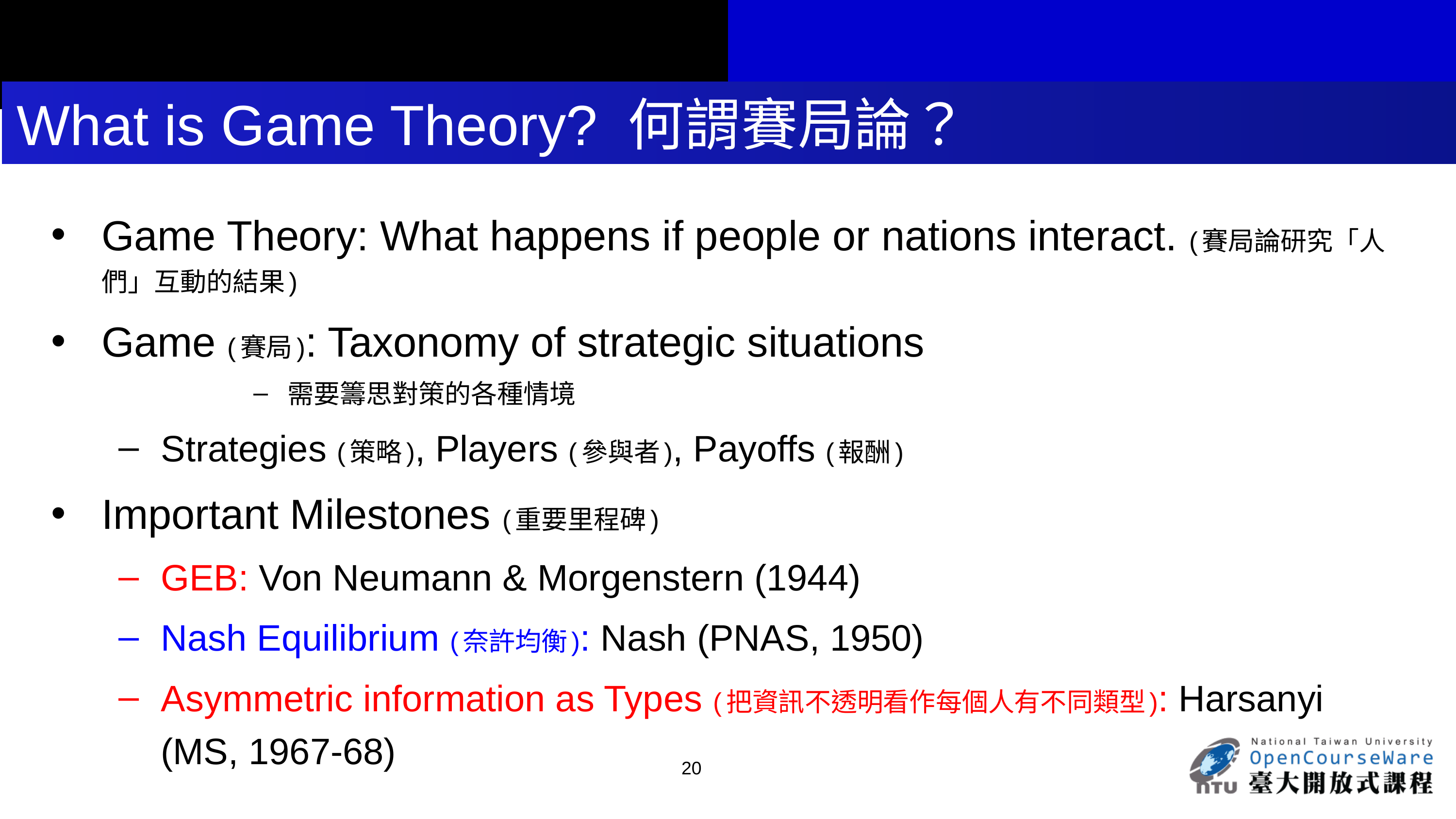

# What is Game Theory? 何謂賽局論？
Game Theory: What happens if people or nations interact. (賽局論研究「人們」互動的結果)
Game (賽局): Taxonomy of strategic situations
需要籌思對策的各種情境
Strategies (策略), Players (參與者), Payoffs (報酬)
Important Milestones (重要里程碑)
GEB: Von Neumann & Morgenstern (1944)
Nash Equilibrium (奈許均衡): Nash (PNAS, 1950)
Asymmetric information as Types (把資訊不透明看作每個人有不同類型): Harsanyi (MS, 1967-68)